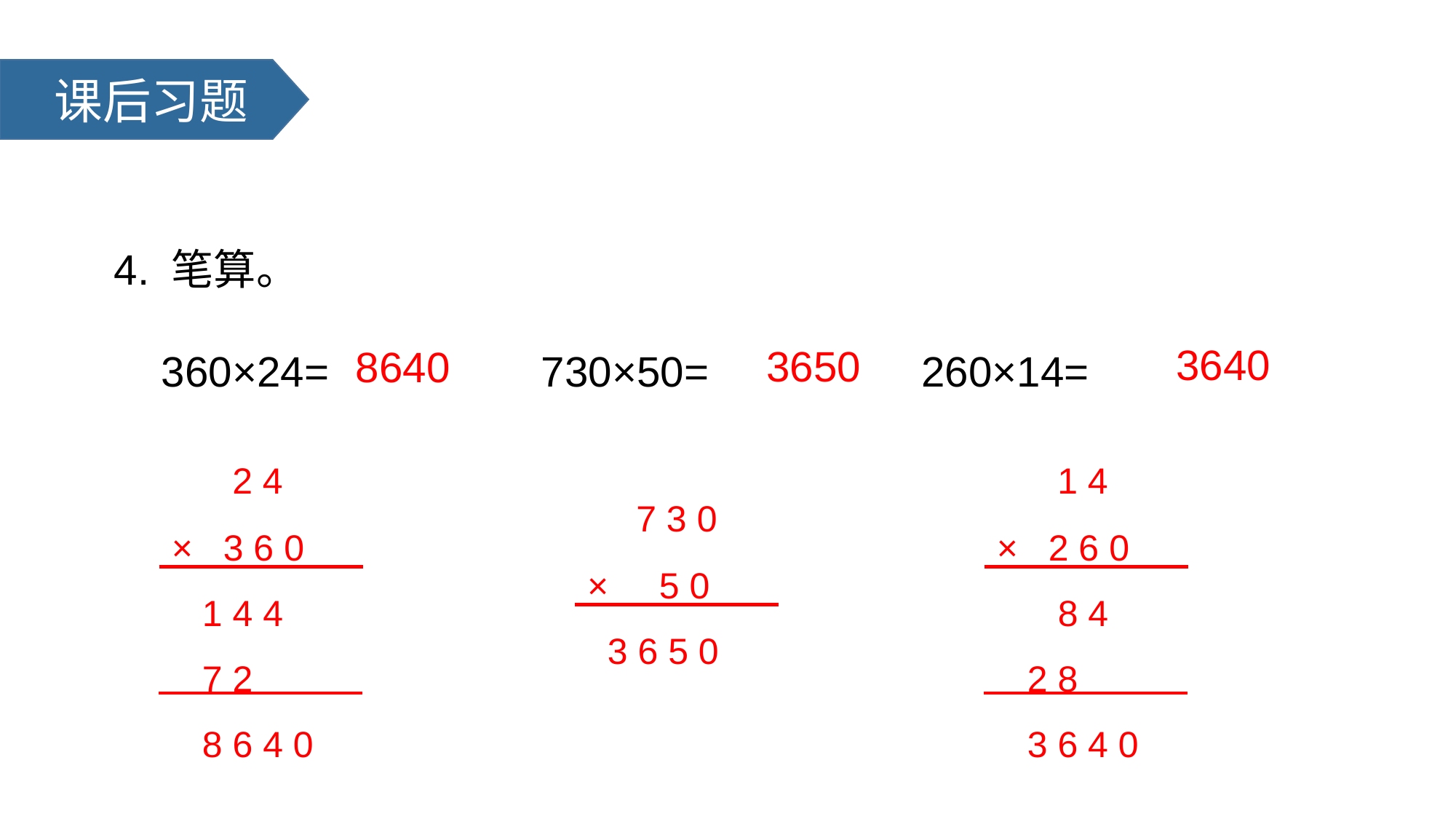

课后习题
4. 笔算。
    360×24=                  730×50=                  260×14=
3640
3650
8640
      2 4
 ×   3 6 0
    1 4 4
    7 2
    8 6 4 0
      1 4
 ×   2 6 0
       8 4
    2 8
    3 6 4 0
     7 3 0
 ×     5 0
   3 6 5 0